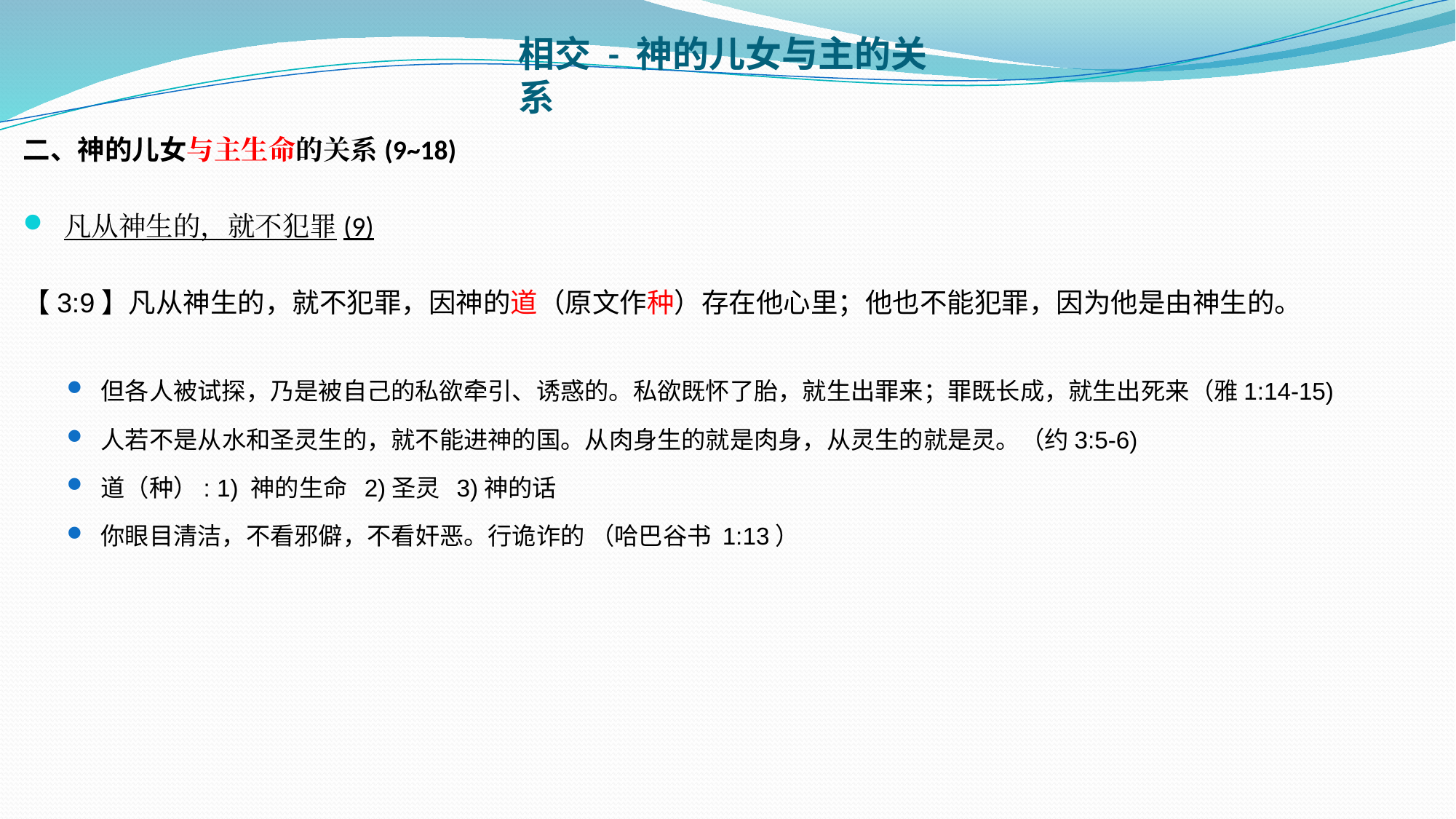

# 相交 - 神的儿女与主的关系
二、神的儿女与主生命的关系(9~18)

凡从神生的，就不犯罪(9)

【3:9】凡从神生的，就不犯罪，因神的道（原文作种）存在他心里；他也不能犯罪，因为他是由神生的。

但各人被试探，乃是被自己的私欲牵引、诱惑的。私欲既怀了胎，就生出罪来；罪既长成，就生出死来（雅1:14-15)
人若不是从水和圣灵生的，就不能进神的国。从肉身生的就是肉身，从灵生的就是灵。（约3:5-6)
道（种）: 1) 神的生命  2)圣灵  3)神的话
你眼目清洁，不看邪僻，不看奸恶。行诡诈的 （哈巴谷书 1:13）